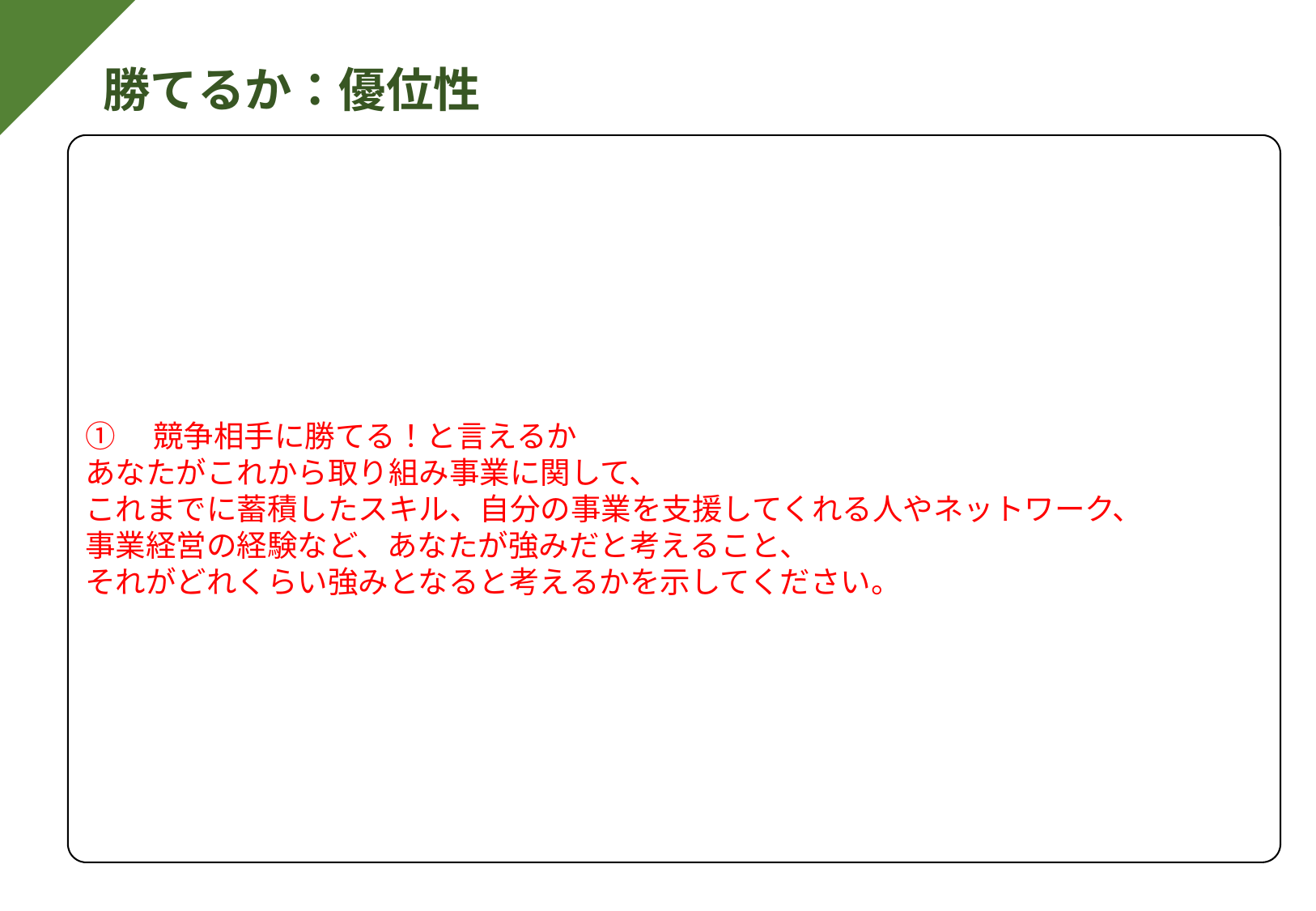

# 勝てるか：優位性
①　競争相手に勝てる！と言えるか
あなたがこれから取り組み事業に関して、
これまでに蓄積したスキル、自分の事業を支援してくれる人やネットワーク、
事業経営の経験など、あなたが強みだと考えること、
それがどれくらい強みとなると考えるかを示してください。